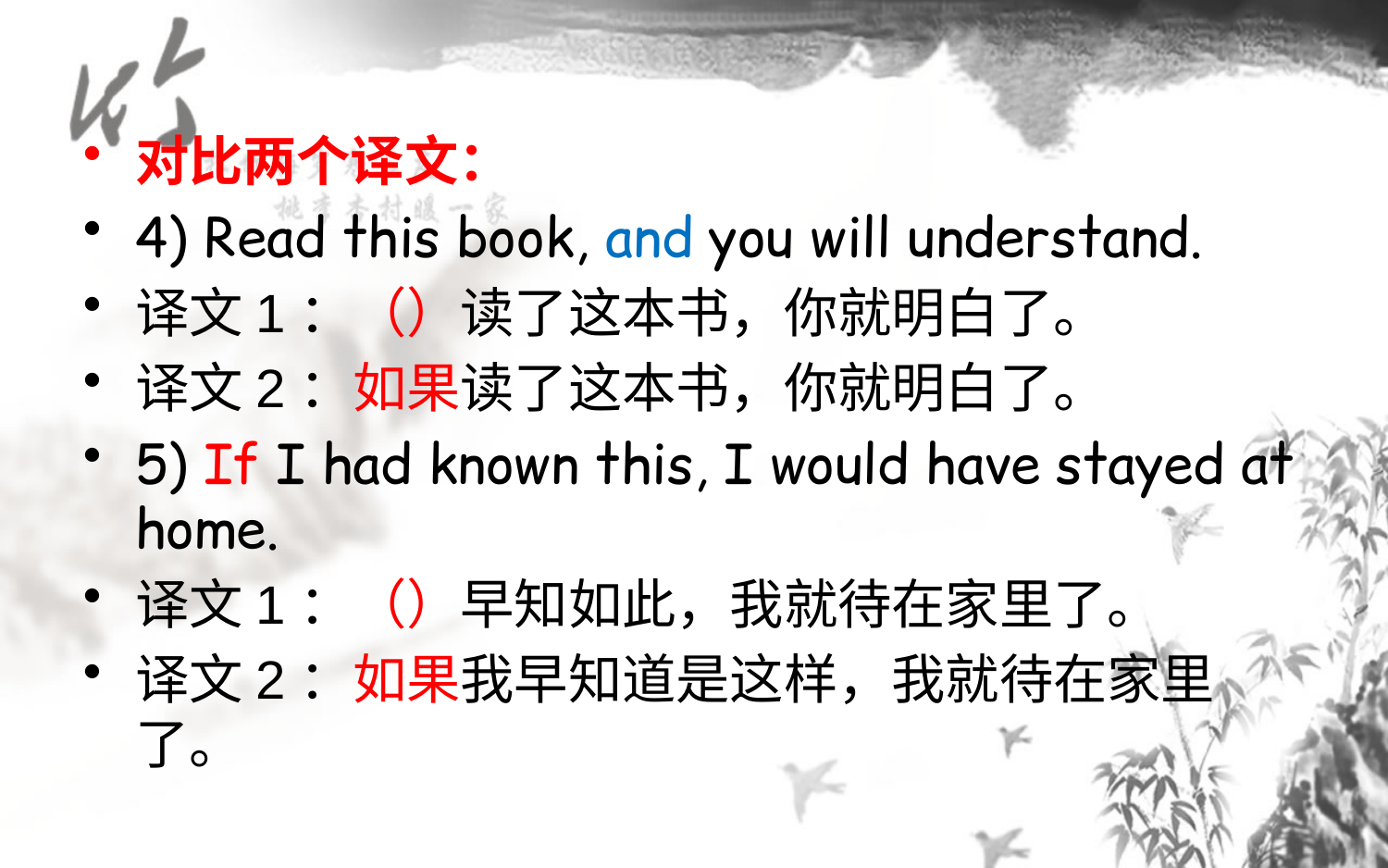

#
对比两个译文：
4) Read this book, and you will understand.
译文1：（）读了这本书，你就明白了。
译文2：如果读了这本书，你就明白了。
5) If I had known this, I would have stayed at home.
译文1：（）早知如此，我就待在家里了。
译文2：如果我早知道是这样，我就待在家里了。